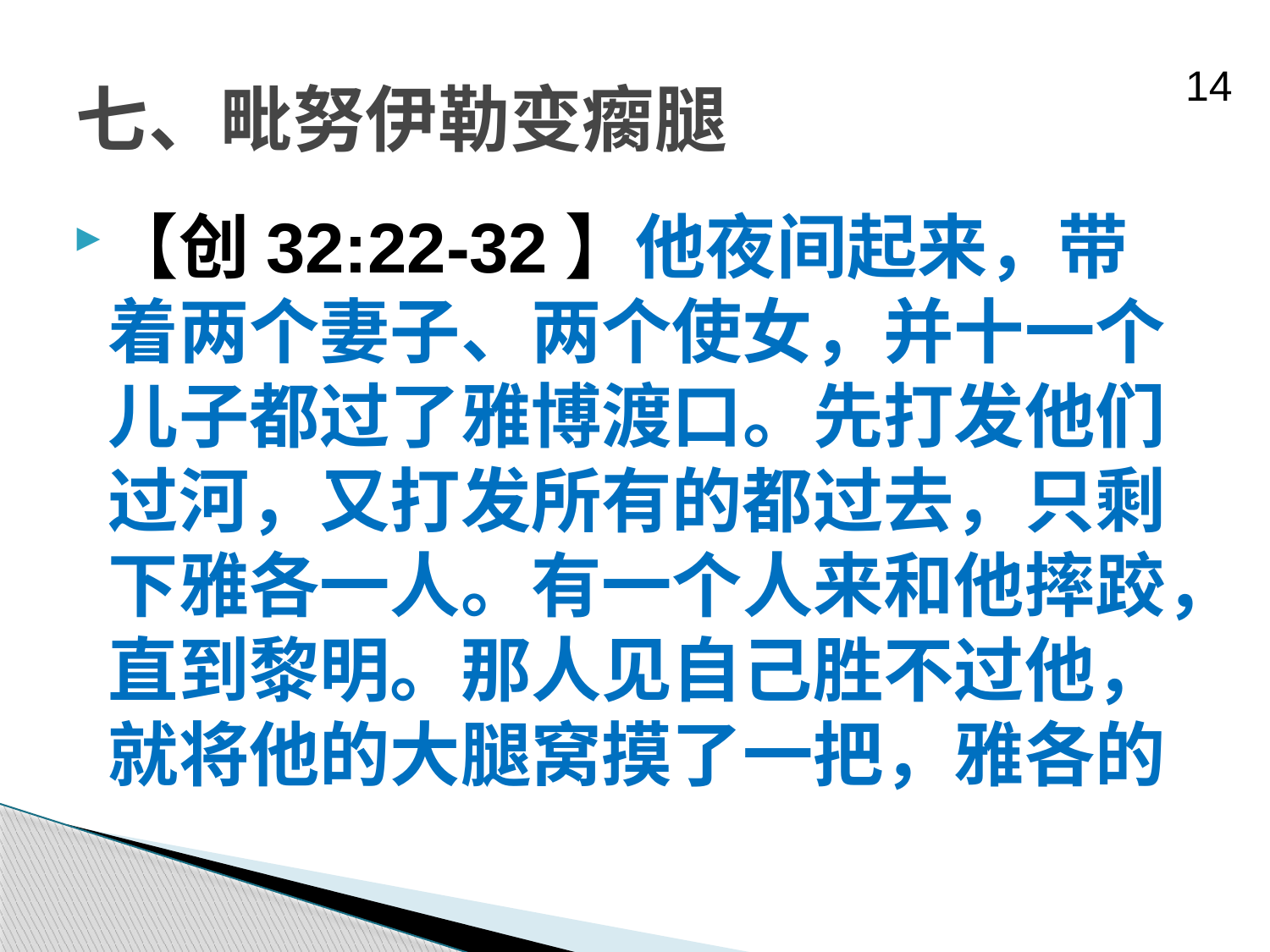

14
# 七、毗努伊勒变瘸腿
【创32:22-32】他夜间起来，带着两个妻子、两个使女，并十一个儿子都过了雅博渡口。先打发他们过河，又打发所有的都过去，只剩下雅各一人。有一个人来和他摔跤，直到黎明。那人见自己胜不过他，就将他的大腿窝摸了一把，雅各的